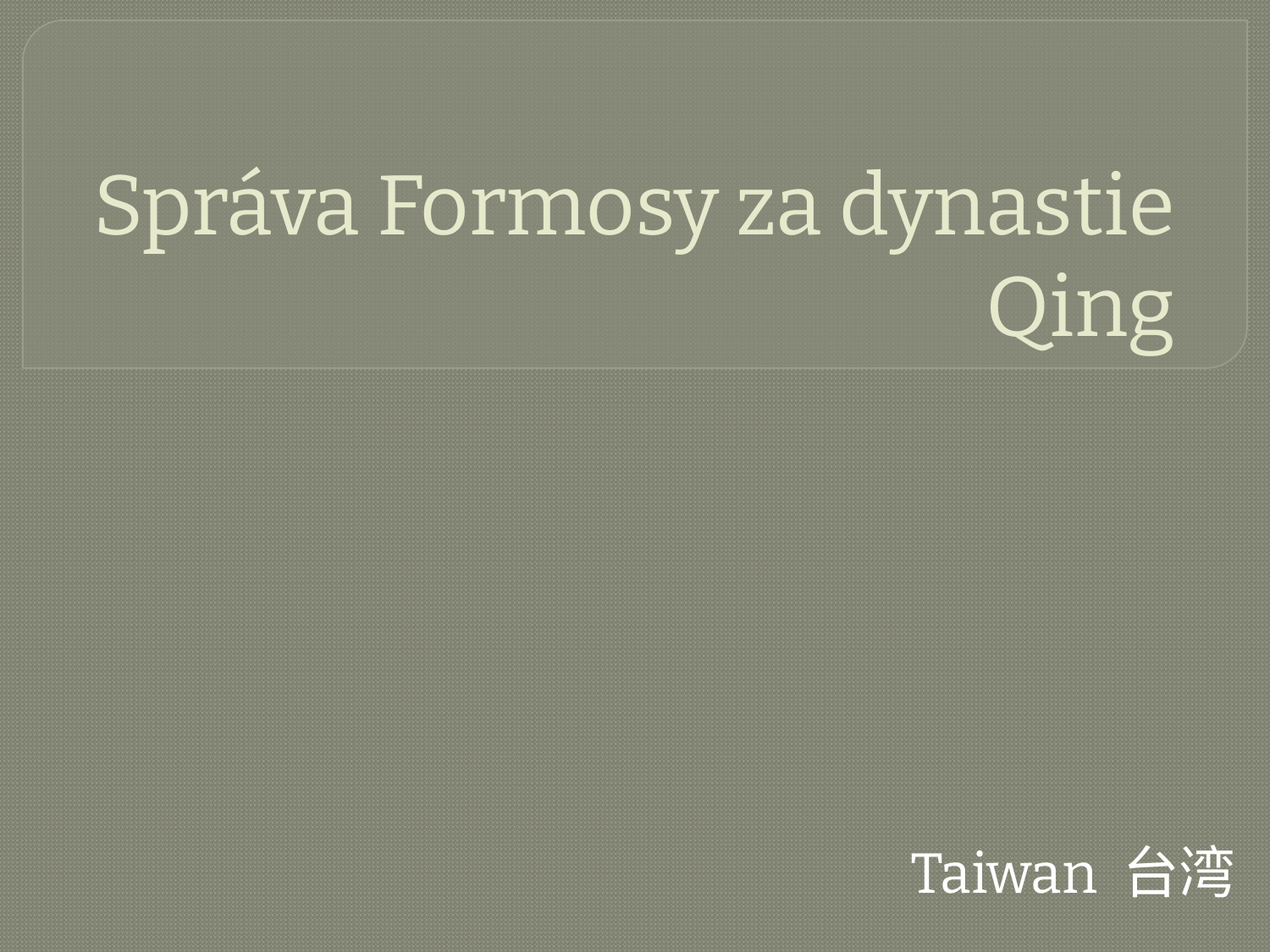

# Správa Formosy za dynastie Qing
Taiwan 台湾